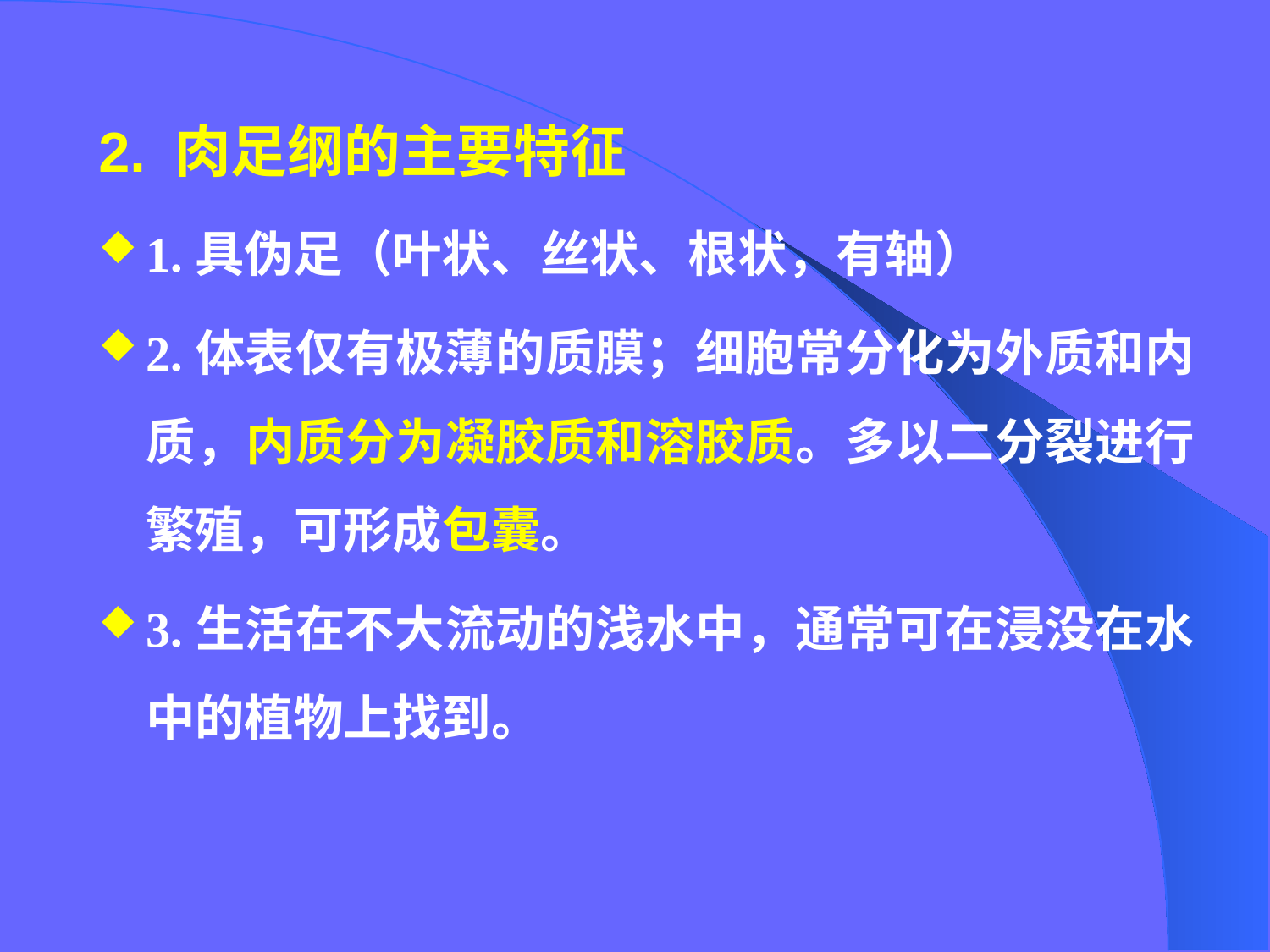

2. 肉足纲的主要特征
1.具伪足（叶状、丝状、根状，有轴）
2.体表仅有极薄的质膜；细胞常分化为外质和内质，内质分为凝胶质和溶胶质。多以二分裂进行繁殖，可形成包囊。
3.生活在不大流动的浅水中，通常可在浸没在水中的植物上找到。